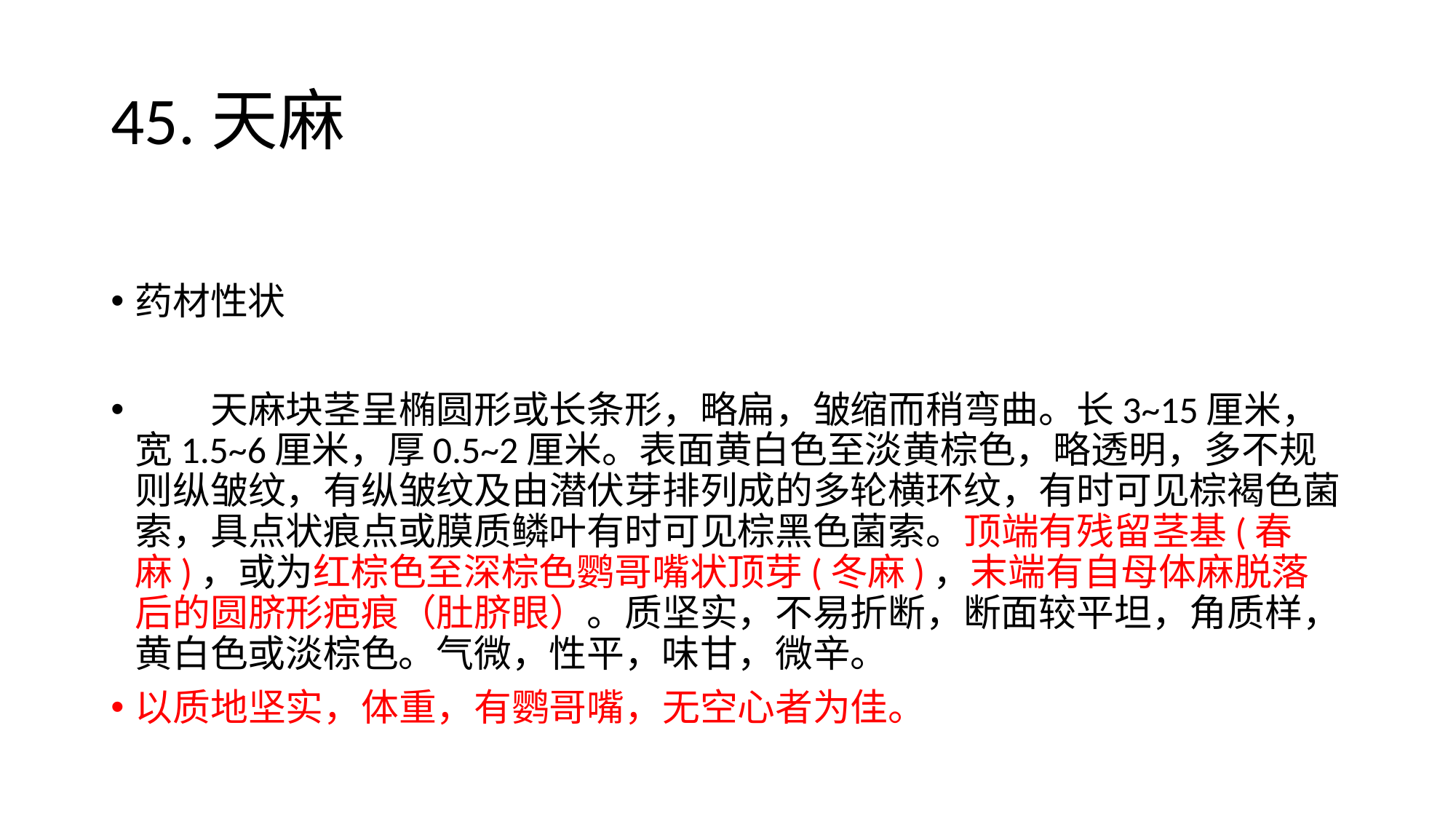

# 45.天麻

药材性状

　　天麻块茎呈椭圆形或长条形，略扁，皱缩而稍弯曲。长3~15厘米，宽1.5~6厘米，厚0.5~2厘米。表面黄白色至淡黄棕色，略透明，多不规则纵皱纹，有纵皱纹及由潜伏芽排列成的多轮横环纹，有时可见棕褐色菌索，具点状痕点或膜质鳞叶有时可见棕黑色菌索。顶端有残留茎基(春麻)，或为红棕色至深棕色鹦哥嘴状顶芽(冬麻)，末端有自母体麻脱落后的圆脐形疤痕（肚脐眼）。质坚实，不易折断，断面较平坦，角质样，黄白色或淡棕色。气微，性平，味甘，微辛。
以质地坚实，体重，有鹦哥嘴，无空心者为佳。